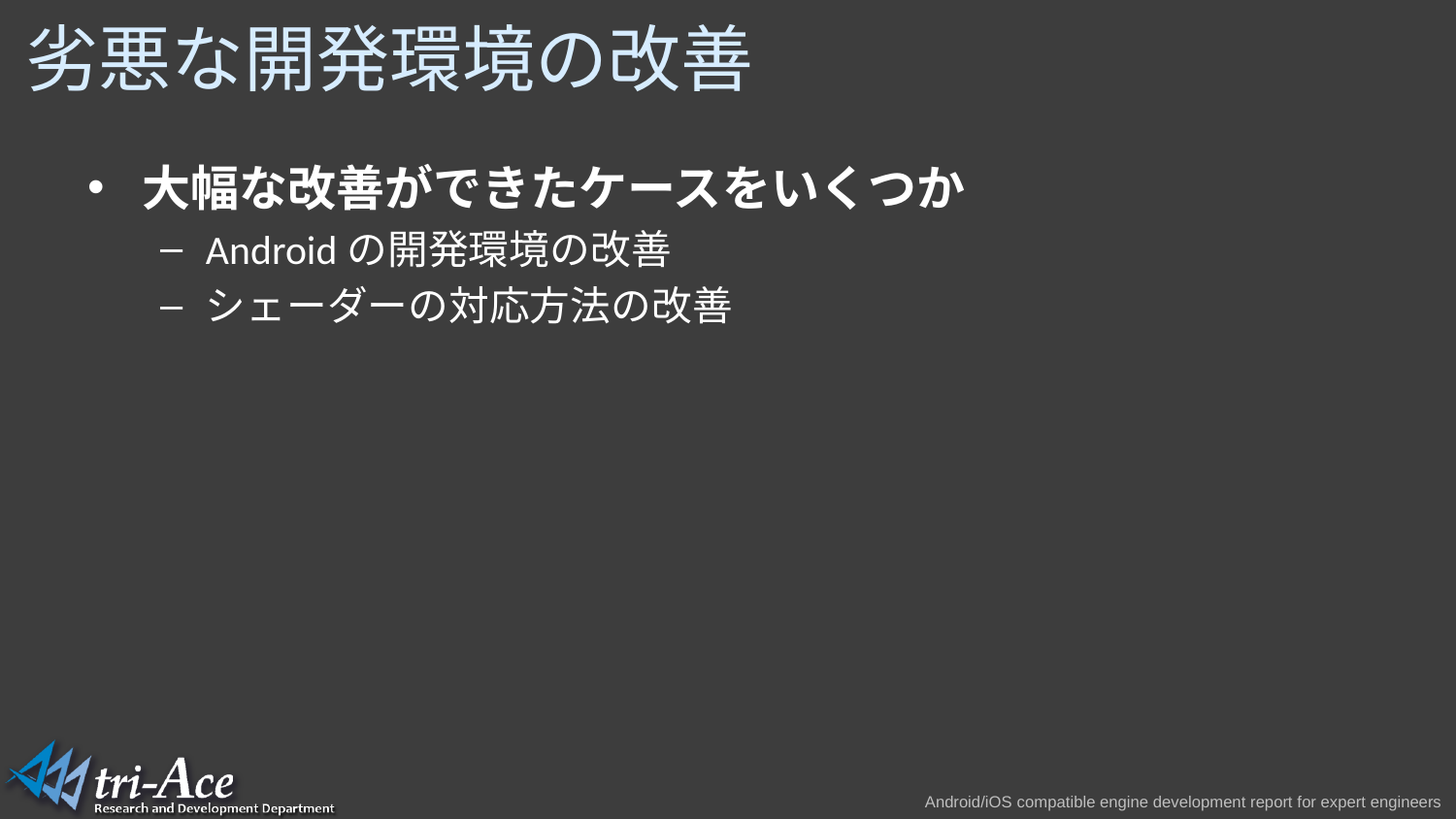

# 劣悪な開発環境の改善
大幅な改善ができたケースをいくつか
Androidの開発環境の改善
シェーダーの対応方法の改善